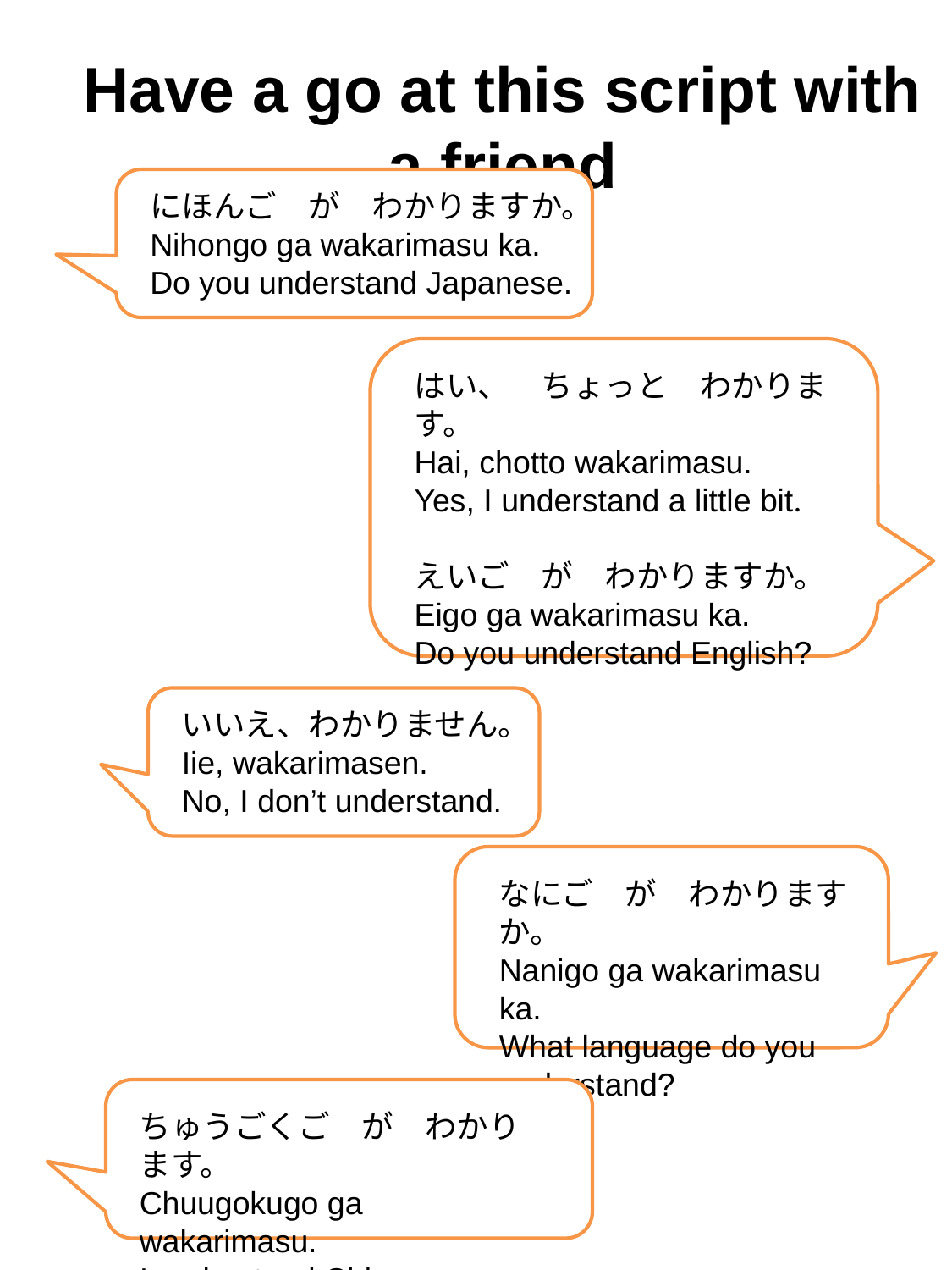

Have a go at this script with a friend

にほんご　が　わかりますか。
Nihongo ga wakarimasu ka.
Do you understand Japanese.

はい、　ちょっと　わかります。
Hai, chotto wakarimasu.
Yes, I understand a little bit.

えいご　が　わかりますか。
Eigo ga wakarimasu ka.
Do you understand English?

いいえ、わかりません。
Iie, wakarimasen.
No, I don’t understand.

なにご　が　わかりますか。
Nanigo ga wakarimasu ka.
What language do you understand?

ちゅうごくご　が　わかります。
Chuugokugo ga wakarimasu.
I understand Chinese.